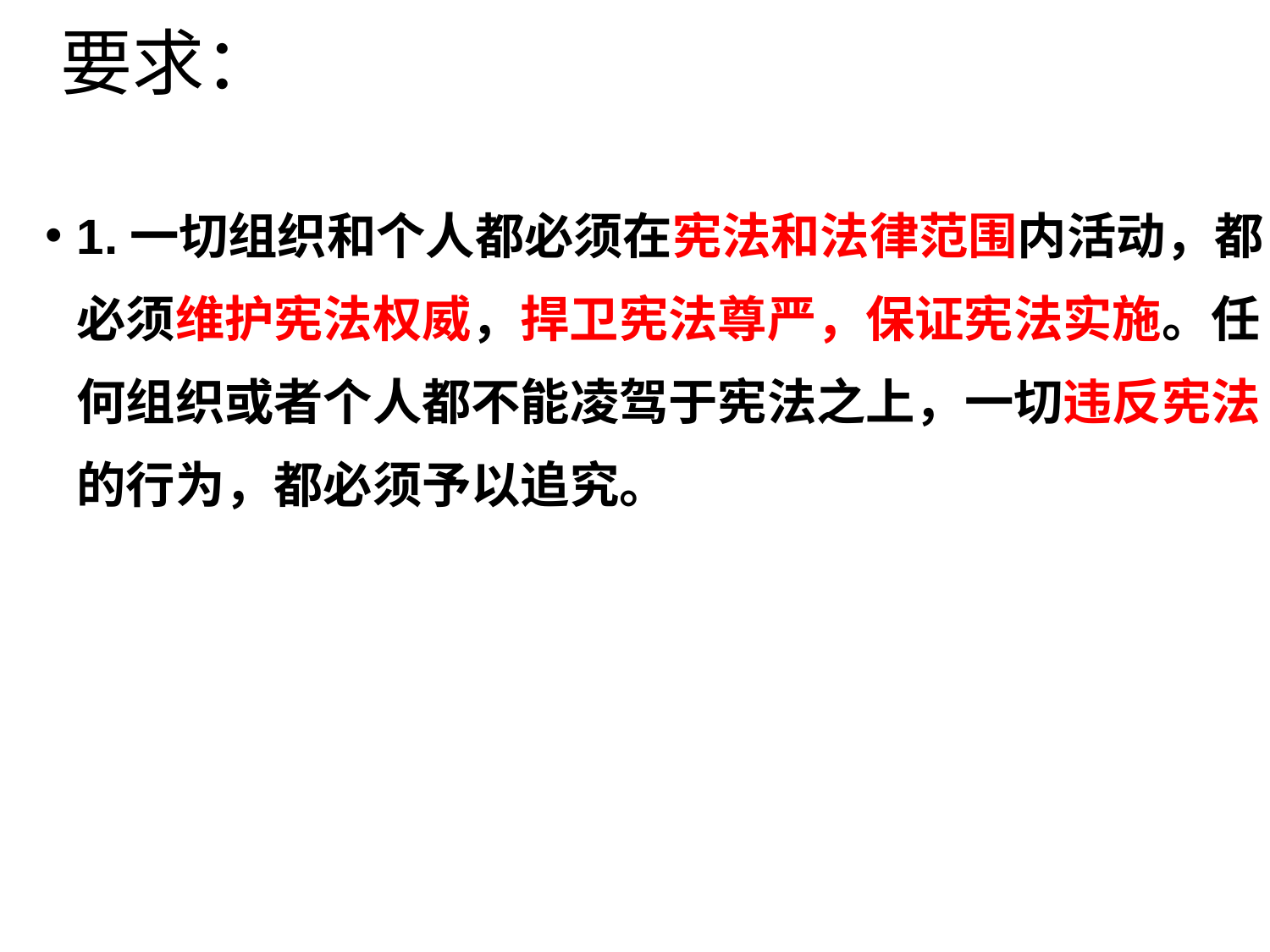

# 要求：
1.一切组织和个人都必须在宪法和法律范围内活动，都必须维护宪法权威，捍卫宪法尊严，保证宪法实施。任何组织或者个人都不能凌驾于宪法之上，一切违反宪法的行为，都必须予以追究。